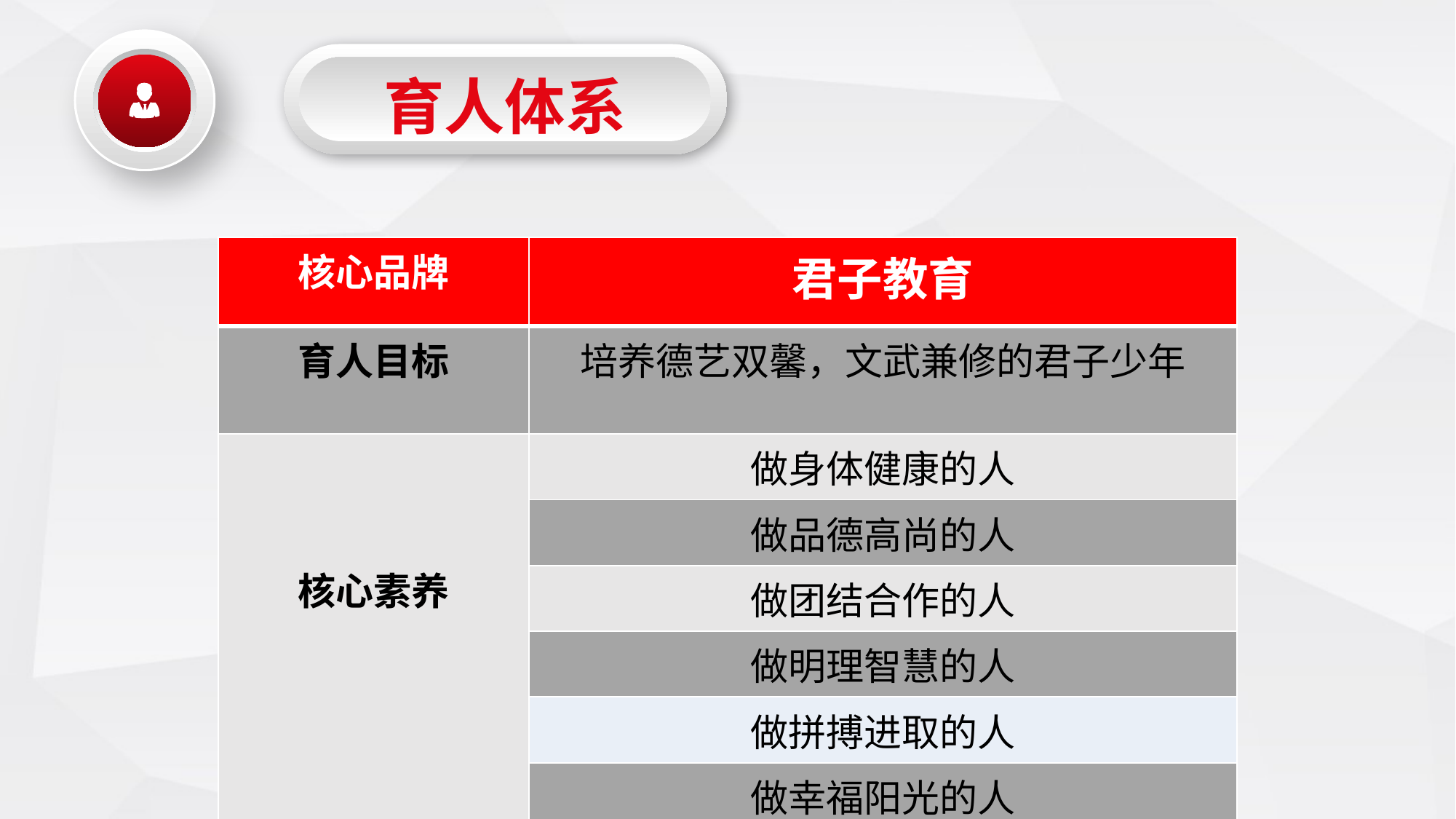

育人体系

| 核心品牌 | 君子教育 |
| --- | --- |
| 育人目标 | 培养德艺双馨，文武兼修的君子少年 |
| 核心素养 | 做身体健康的人 |
|  | 做品德高尚的人 |
|  | 做团结合作的人 |
|  | 做明理智慧的人 |
|  | 做拼搏进取的人 |
|  | 做幸福阳光的人 |